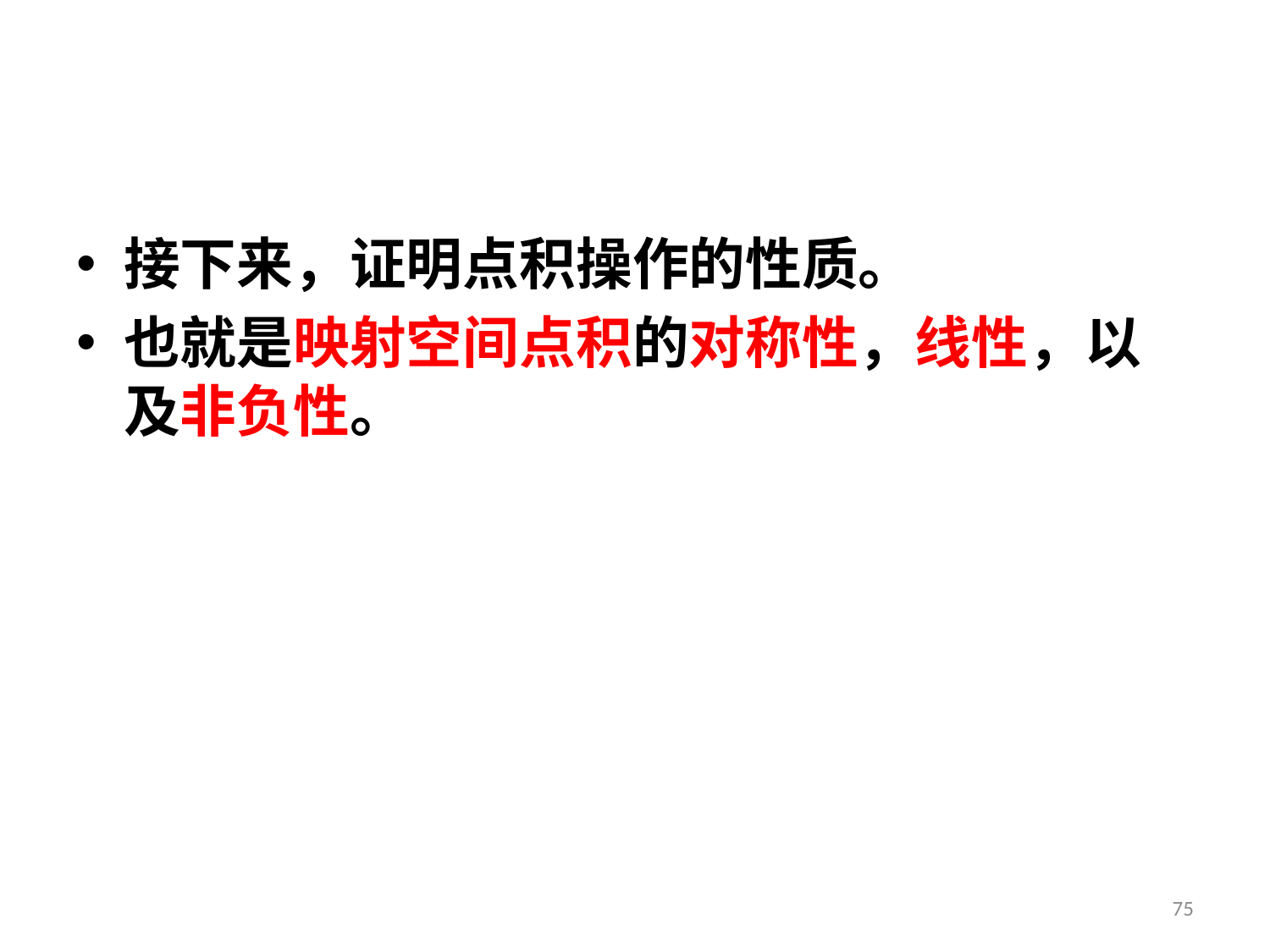

接下来，证明点积操作的性质。
也就是映射空间点积的对称性，线性，以及非负性。
75